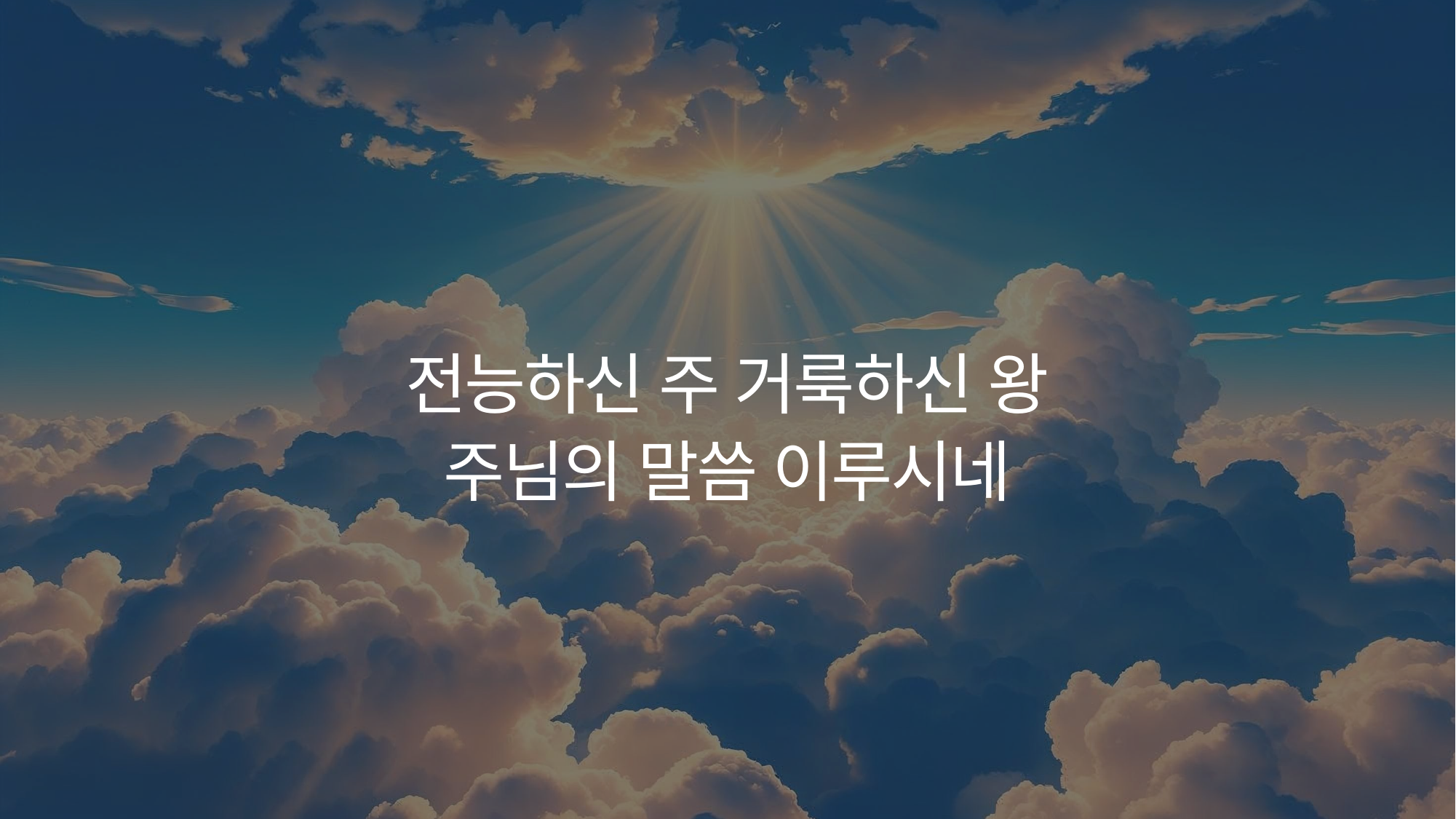

전능하신 주 거룩하신 왕
주님의 말씀 이루시네